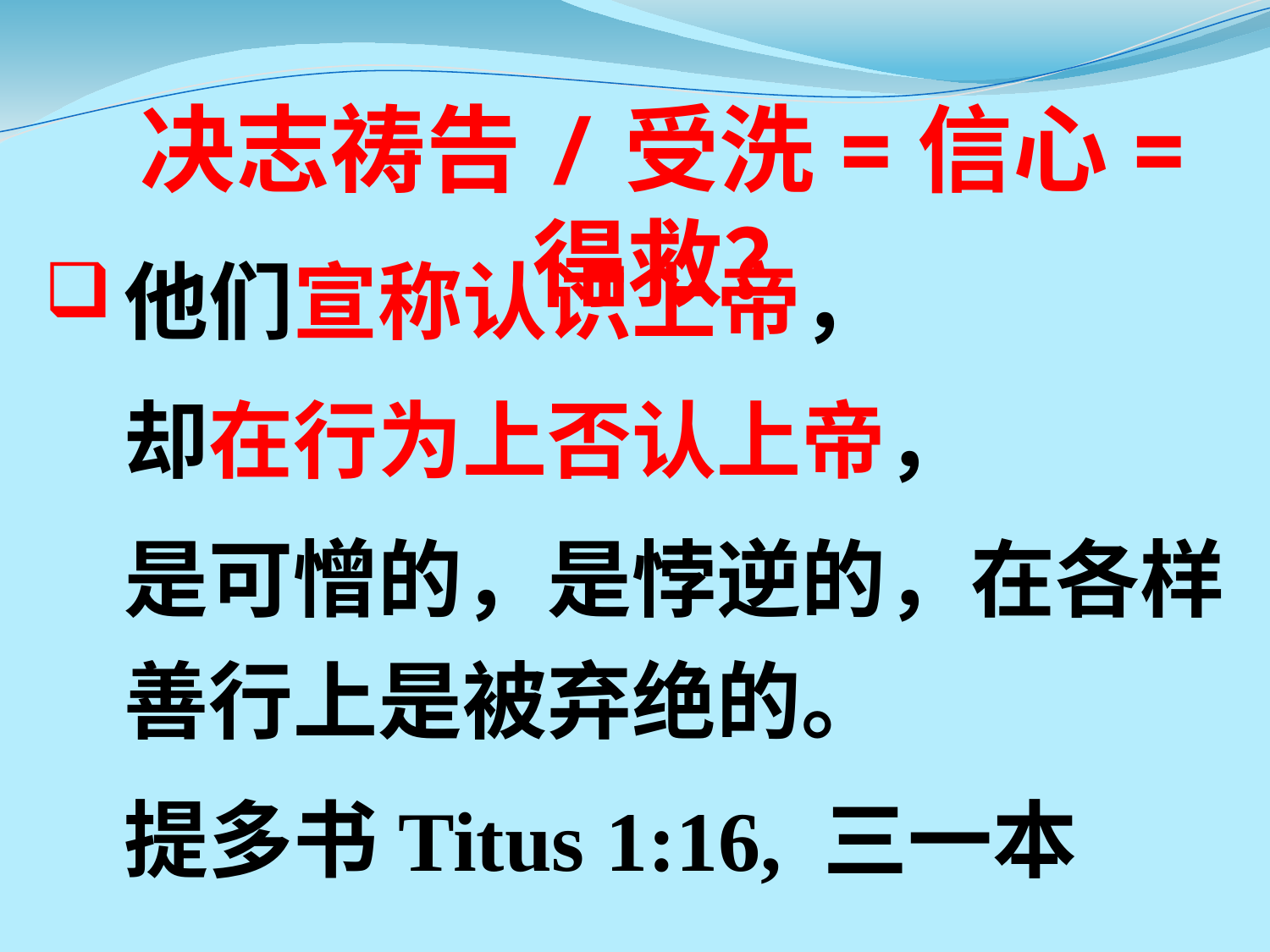

决志祷告/受洗=信心=得救？
他们宣称认识上帝，
	却在行为上否认上帝，
	是可憎的，是悖逆的，在各样善行上是被弃绝的。
	提多书Titus 1:16, 三一本